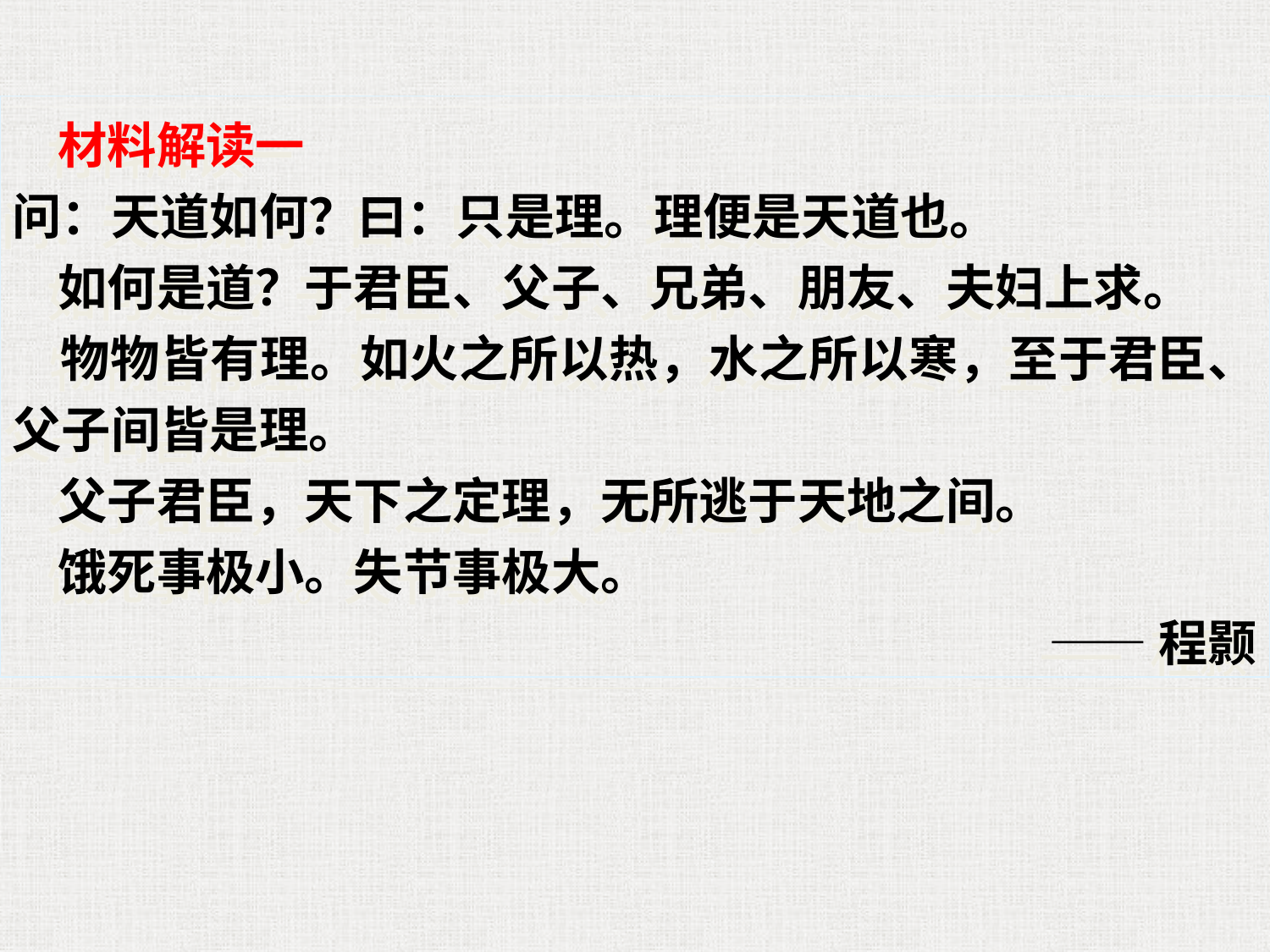

材料解读一
问：天道如何？曰：只是理。理便是天道也。
   如何是道？于君臣、父子、兄弟、朋友、夫妇上求。
   物物皆有理。如火之所以热，水之所以寒，至于君臣、父子间皆是理。
   父子君臣，天下之定理，无所逃于天地之间。
   饿死事极小。失节事极大。
——程颢